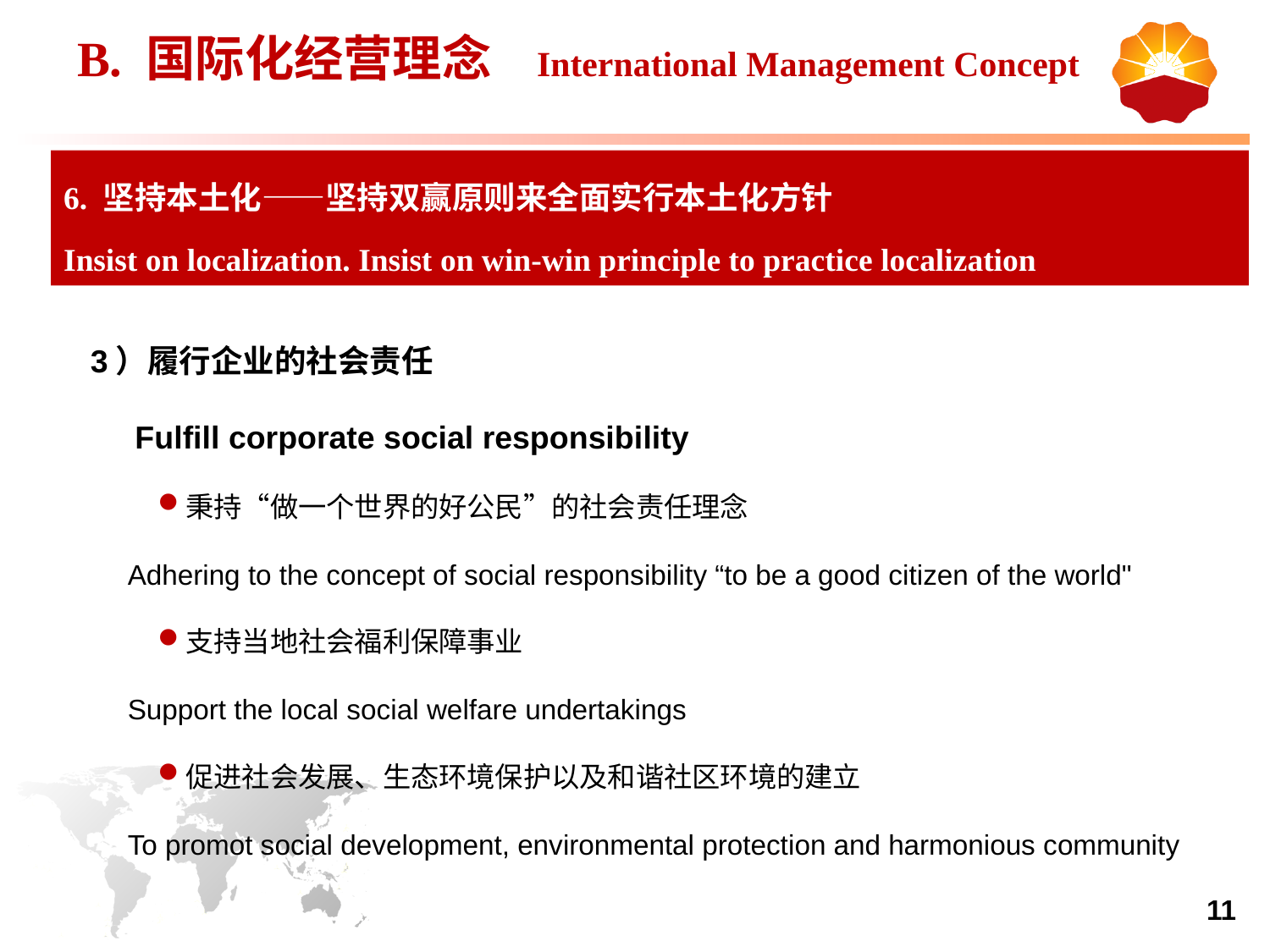

B. 国际化经营理念   International Management Concept
6. 坚持本土化——坚持双赢原则来全面实行本土化方针
Insist on localization. Insist on win-win principle to practice localization
3）履行企业的社会责任
     Fulfill corporate social responsibility
秉持“做一个世界的好公民”的社会责任理念
Adhering to the concept of social responsibility “to be a good citizen of the world"
支持当地社会福利保障事业
Support the local social welfare undertakings
促进社会发展、生态环境保护以及和谐社区环境的建立
To promot social development, environmental protection and harmonious community
11